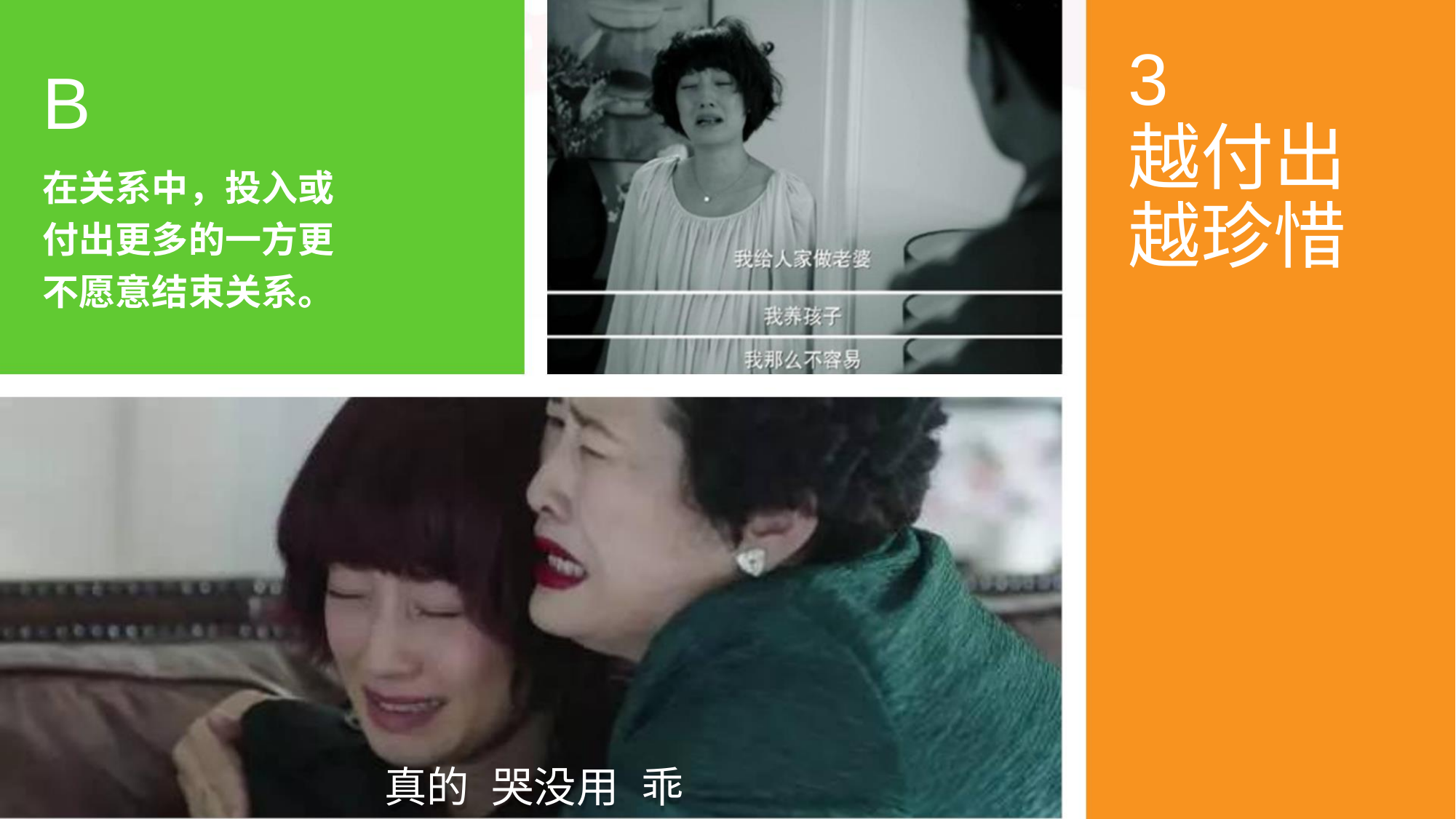

3
B
越付出
越珍惜
在关系中，投入或
付出更多的一方更
不愿意结束关系。
真的 哭没用 乖